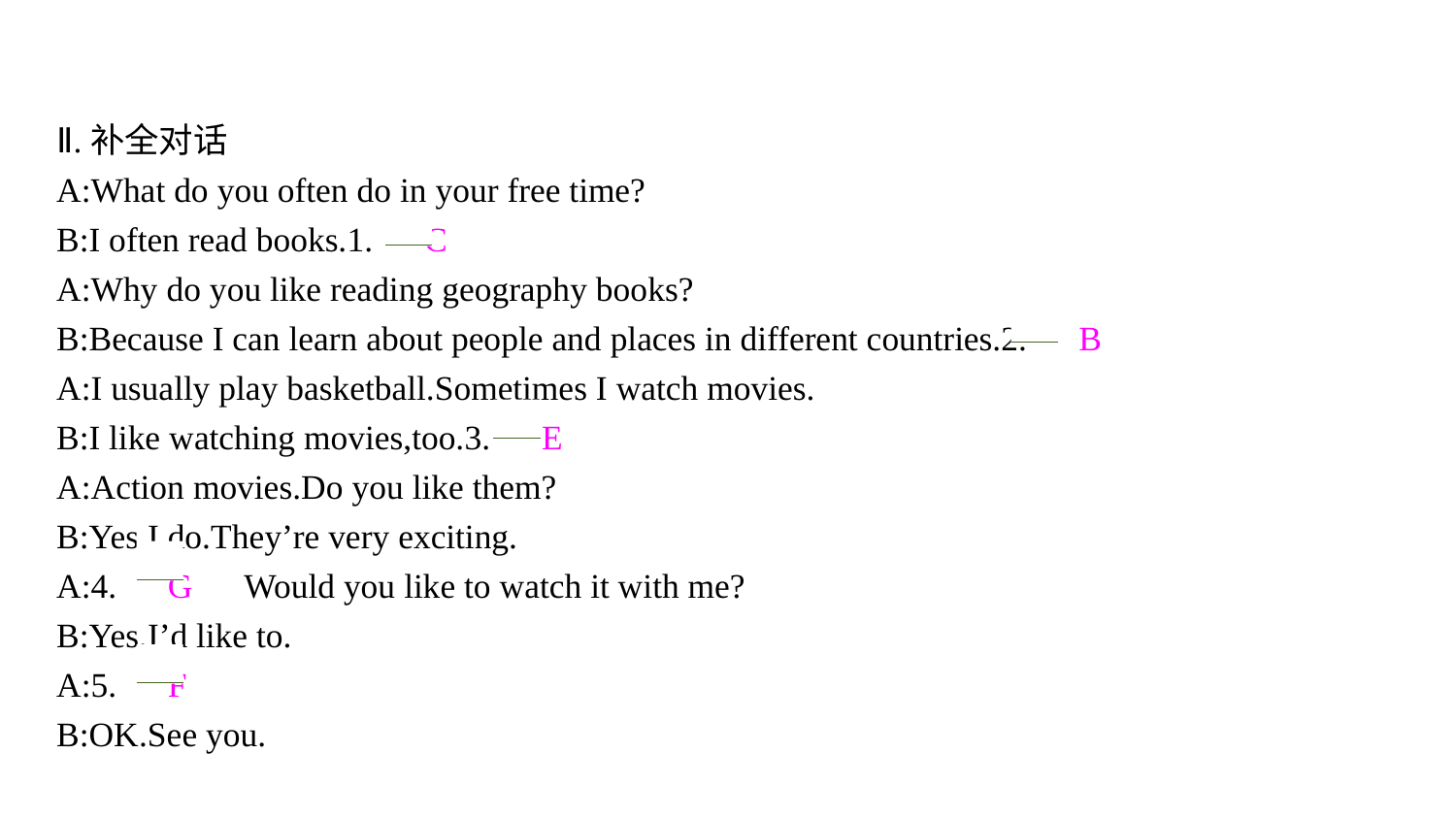

Ⅱ.补全对话
A:What do you often do in your free time?
B:I often read books.1.　C
A:Why do you like reading geography books?
B:Because I can learn about people and places in different countries.2.　B
A:I usually play basketball.Sometimes I watch movies.
B:I like watching movies,too.3.　E
A:Action movies.Do you like them?
B:Yes,I do.They’re very exciting.
A:4.　G　Would you like to watch it with me?
B:Yes,I’d like to.
A:5.　F
B:OK.See you.